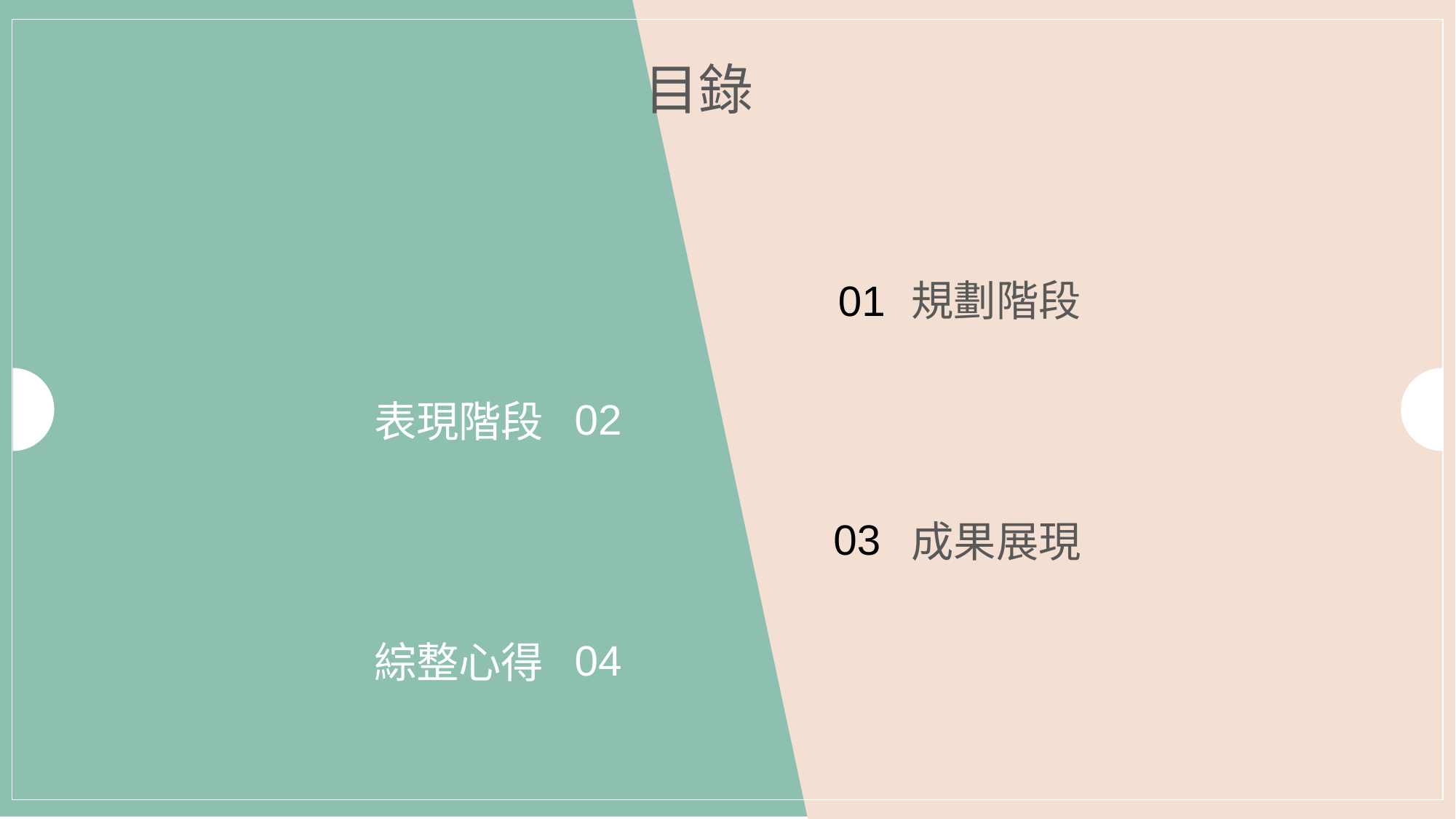

目錄
01
規劃階段

02
表現階段
03
成果展現
04
綜整心得